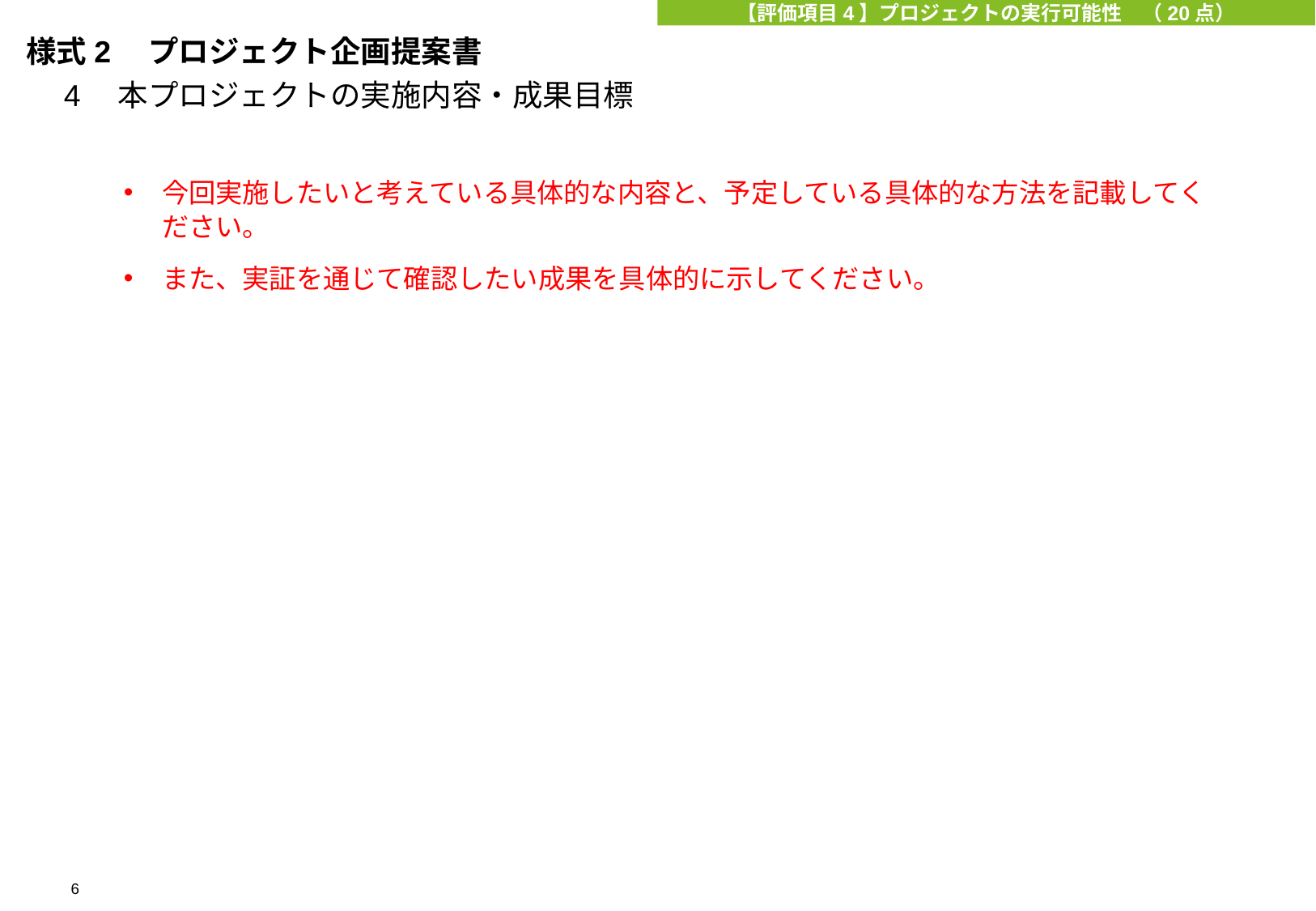

【評価項目4】プロジェクトの実行可能性　（20点）
様式2　プロジェクト企画提案書
　4　本プロジェクトの実施内容・成果目標
今回実施したいと考えている具体的な内容と、予定している具体的な方法を記載してください。
また、実証を通じて確認したい成果を具体的に示してください。
6